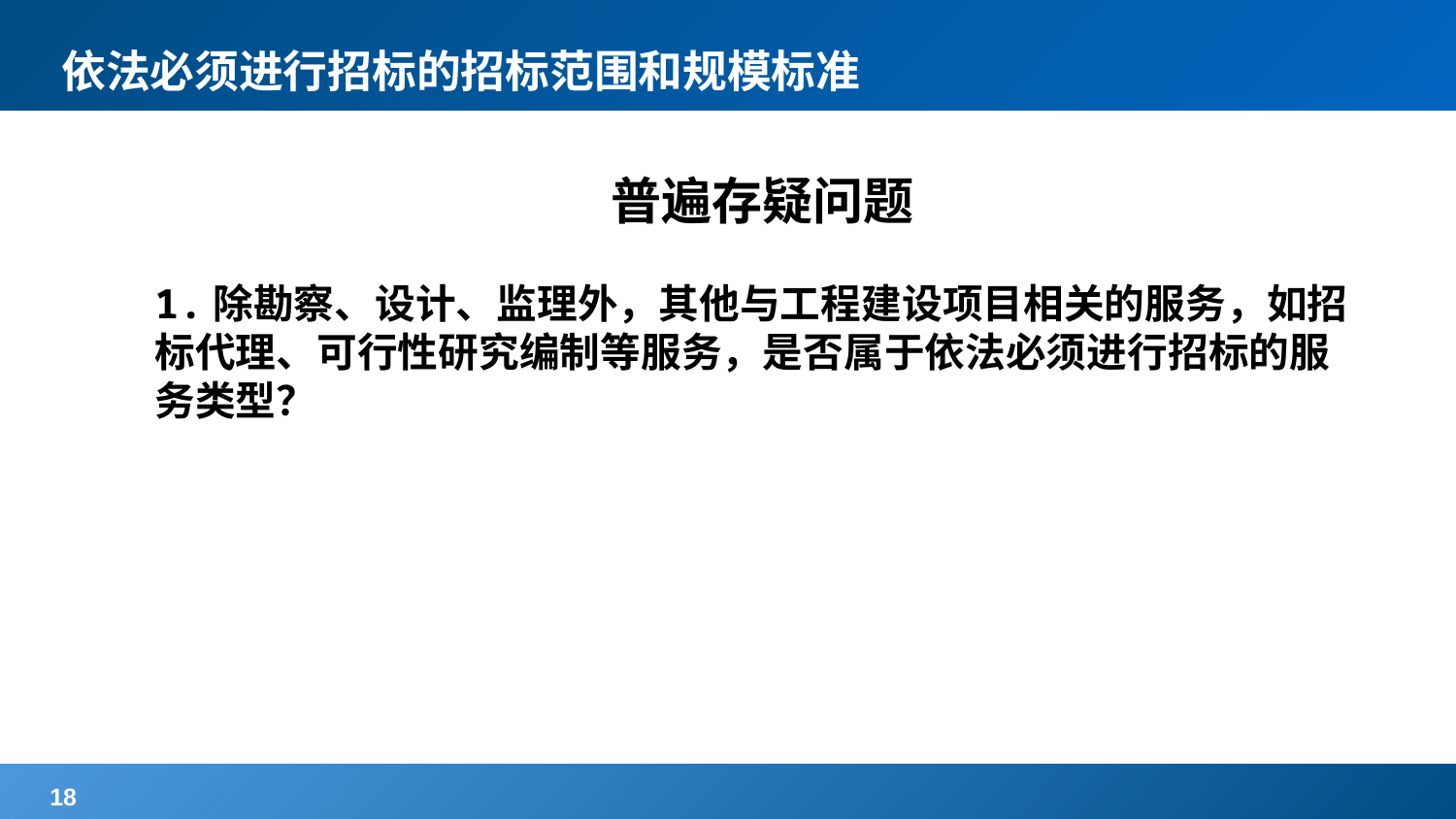

# 依法必须进行招标的招标范围和规模标准
普遍存疑问题

1.除勘察、设计、监理外，其他与工程建设项目相关的服务，如招标代理、可行性研究编制等服务，是否属于依法必须进行招标的服务类型？